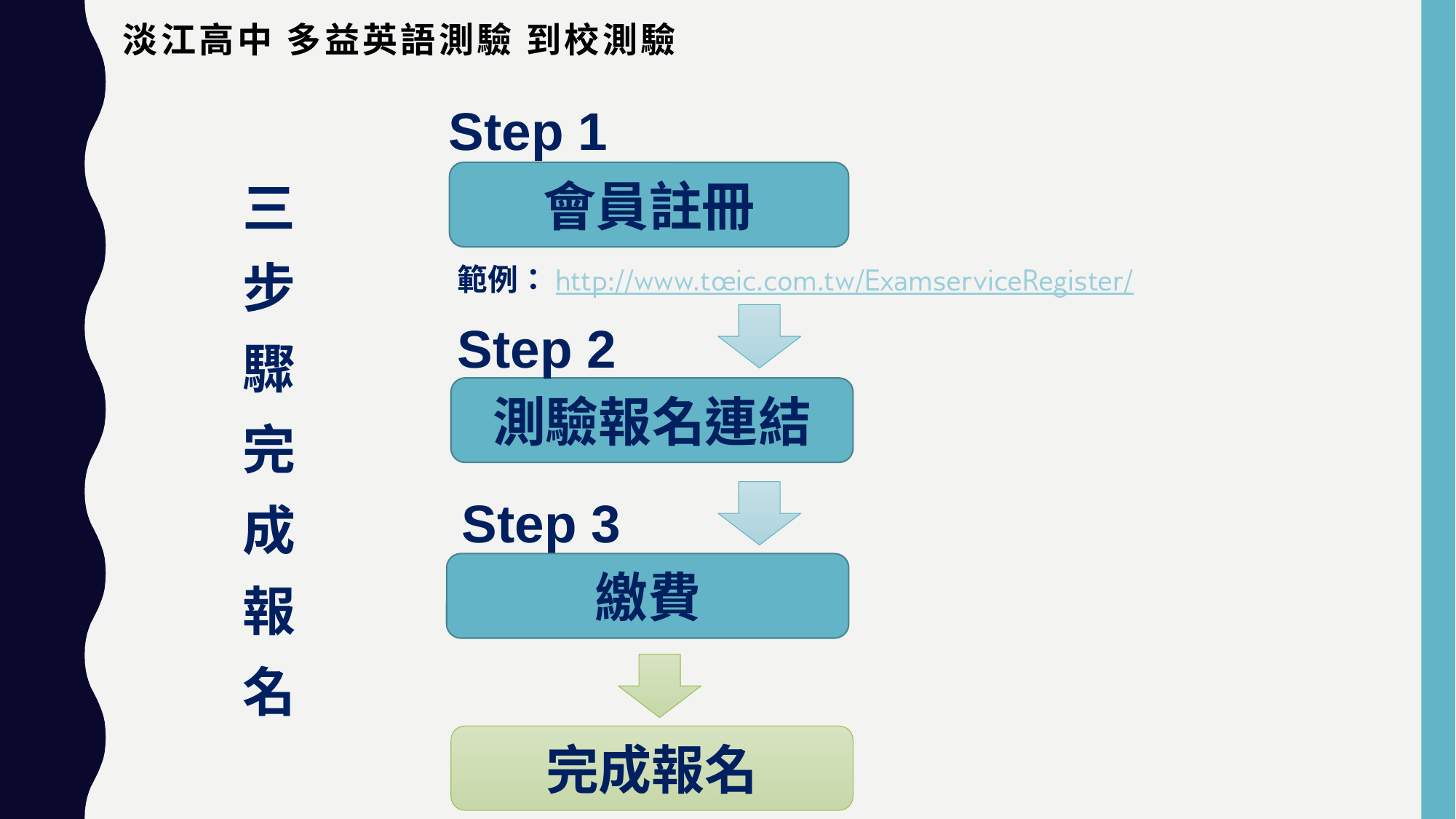

# 淡江高中 多益英語測驗 到校測驗
Step 1

三
步
驟
完
成
報
名
會員註冊
範例：http://www.toeic.com.tw/ExamserviceRegister/
Step 2

測驗報名連結
Step 3

繳費

完成報名